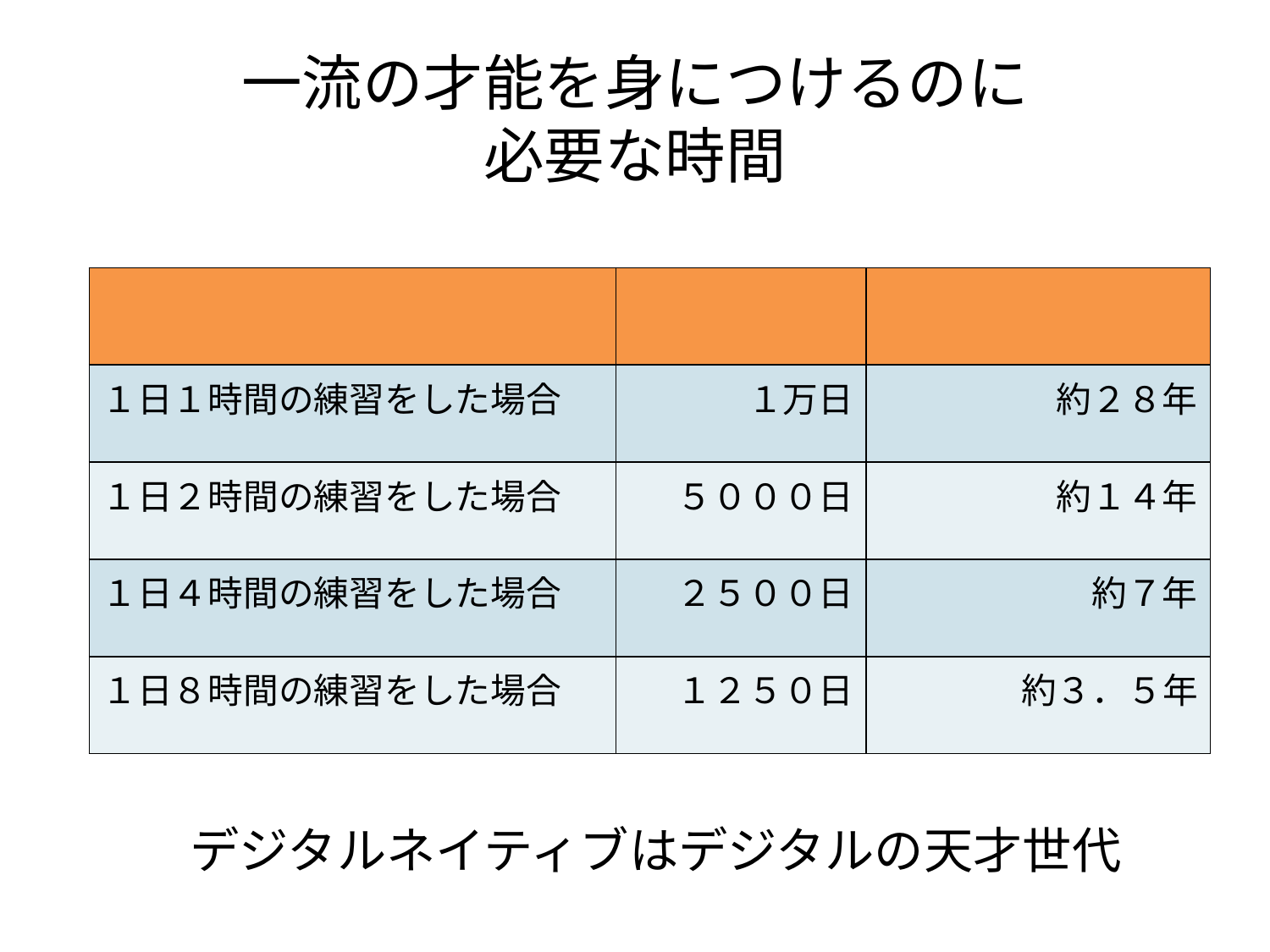

# 一流の才能を身につけるのに 必要な時間
|  |  |  |
| --- | --- | --- |
| １日１時間の練習をした場合 | １万日 | 約２８年 |
| １日２時間の練習をした場合 | ５０００日 | 約１４年 |
| １日４時間の練習をした場合 | ２５００日 | 約７年 |
| １日８時間の練習をした場合 | １２５０日 | 約３．５年 |
デジタルネイティブはデジタルの天才世代